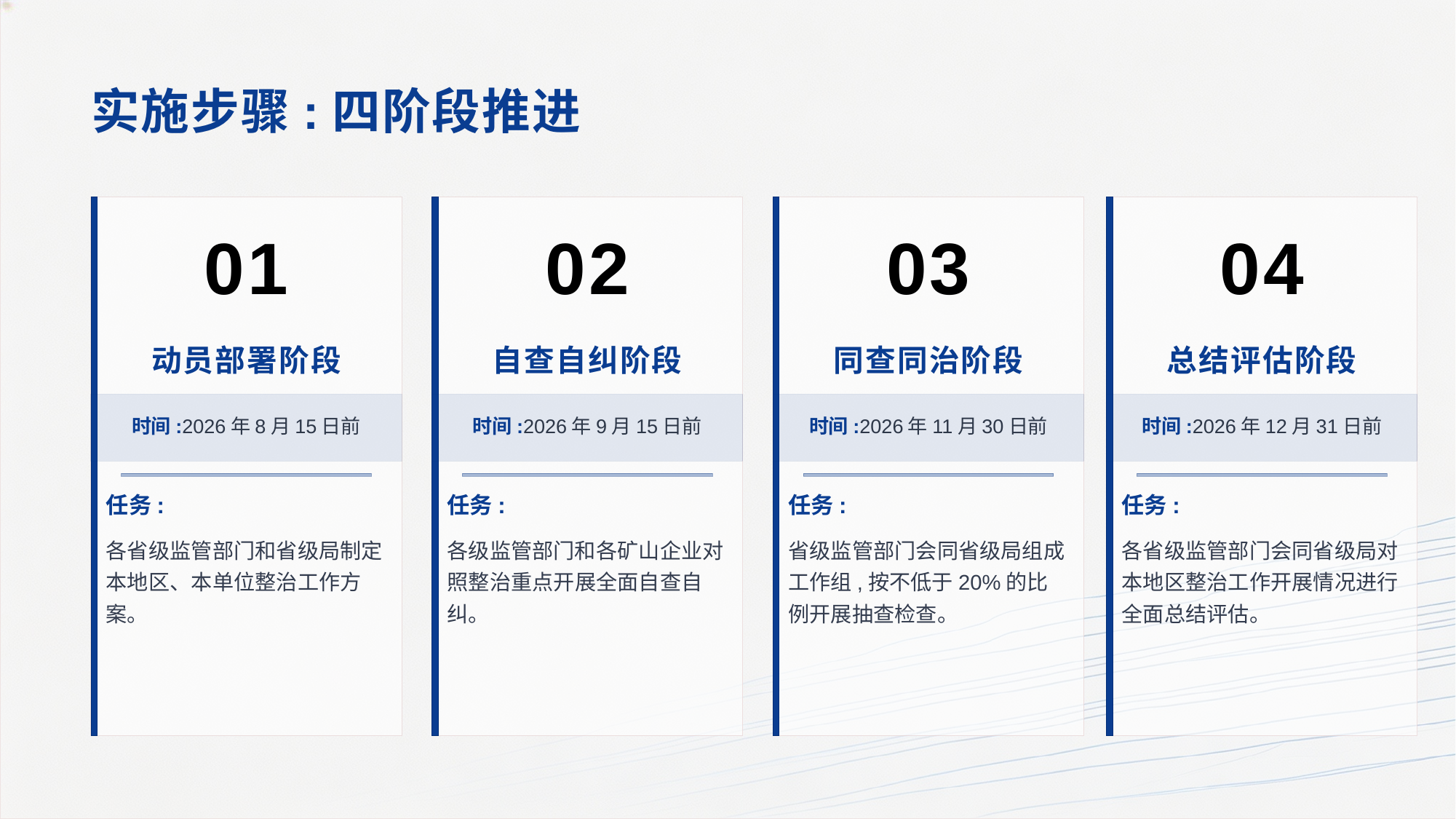

实施步骤:四阶段推进

01
02
03
04
动员部署阶段
自查自纠阶段
同查同治阶段
总结评估阶段

时间:2026年8月15日前

时间:2026年9月15日前

时间:2026年11月30日前

时间:2026年12月31日前

任务:
任务:
任务:
任务:
各省级监管部门和省级局制定本地区、本单位整治工作方案。
各级监管部门和各矿山企业对照整治重点开展全面自查自纠。
省级监管部门会同省级局组成工作组,按不低于20%的比例开展抽查检查。
各省级监管部门会同省级局对本地区整治工作开展情况进行全面总结评估。